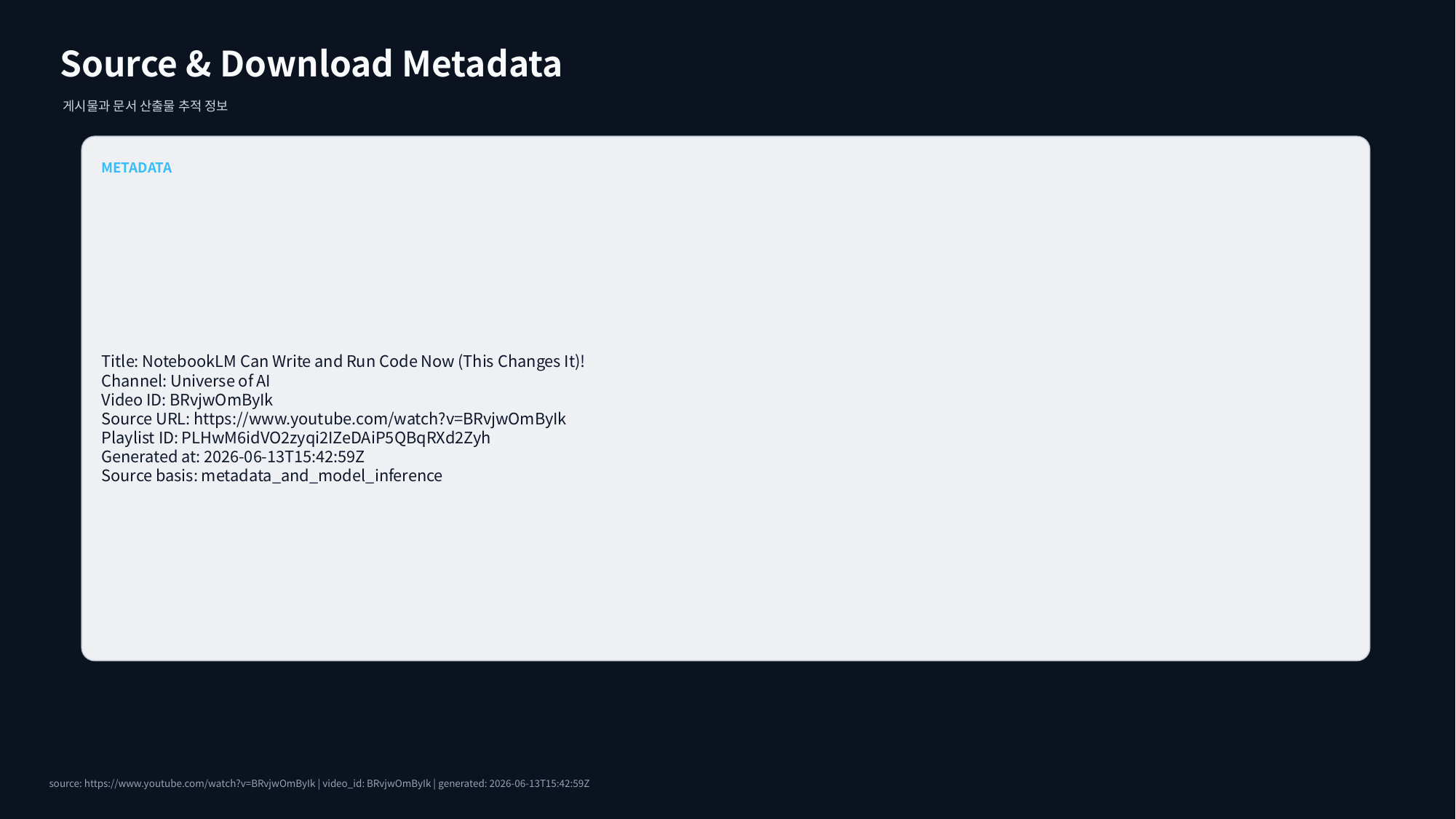

Source & Download Metadata
게시물과 문서 산출물 추적 정보

METADATA
Title: NotebookLM Can Write and Run Code Now (This Changes It)!
Channel: Universe of AI
Video ID: BRvjwOmByIk
Source URL: https://www.youtube.com/watch?v=BRvjwOmByIk
Playlist ID: PLHwM6idVO2zyqi2IZeDAiP5QBqRXd2Zyh
Generated at: 2026-06-13T15:42:59Z
Source basis: metadata_and_model_inference
source: https://www.youtube.com/watch?v=BRvjwOmByIk | video_id: BRvjwOmByIk | generated: 2026-06-13T15:42:59Z